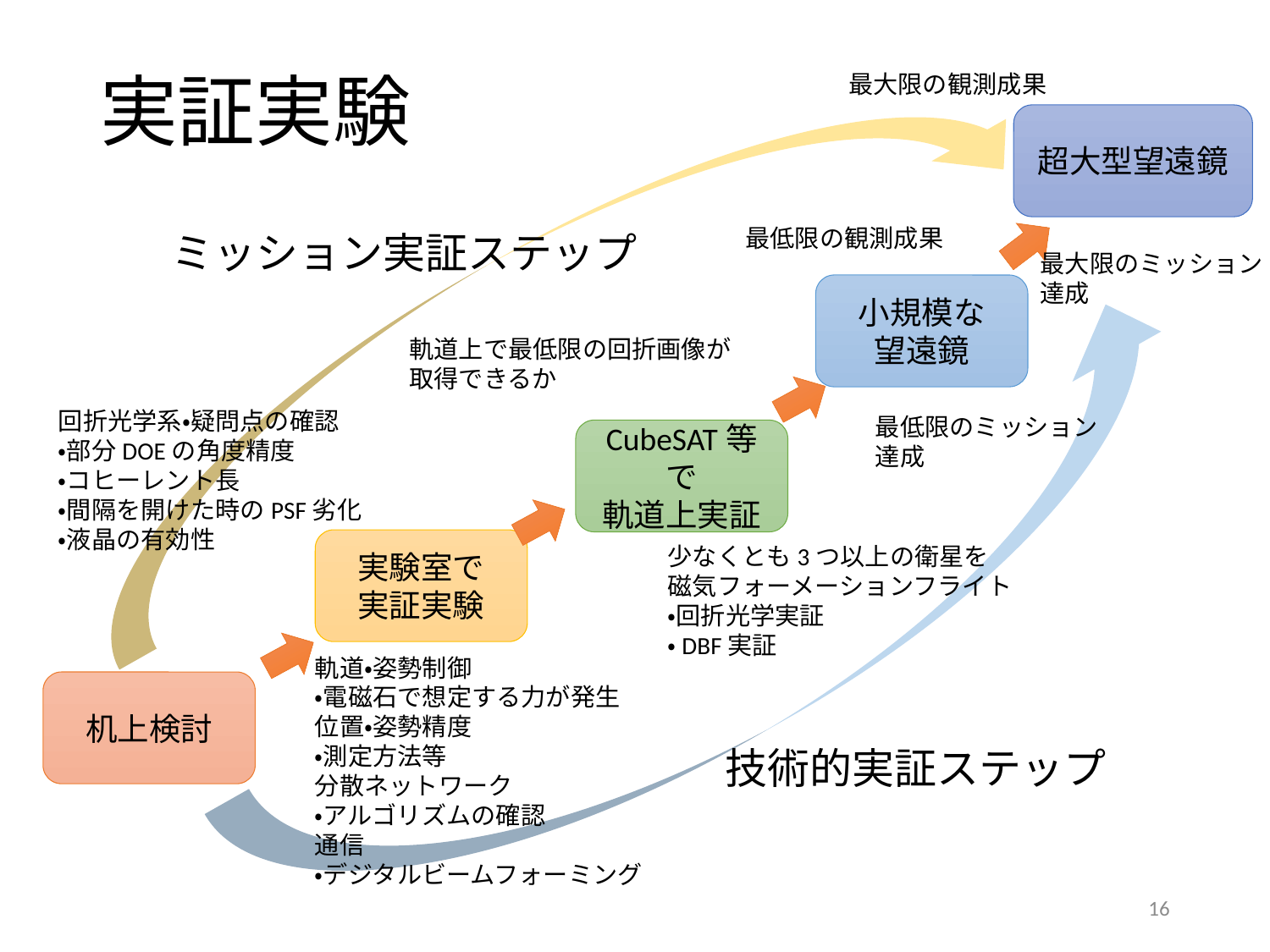

# 実証実験
最大限の観測成果

超大型望遠鏡
最低限の観測成果
ミッション実証ステップ

最大限のミッション達成
小規模な
望遠鏡
軌道上で最低限の回折画像が
取得できるか

回折光学系・疑問点の確認
・部分DOEの角度精度
・コヒーレント長
・間隔を開けた時のPSF劣化
・液晶の有効性
最低限のミッション達成
CubeSAT等で
軌道上実証

実験室で
実証実験
少なくとも3つ以上の衛星を
磁気フォーメーションフライト
・回折光学実証
・DBF実証

軌道・姿勢制御
・電磁石で想定する力が発生
位置・姿勢精度
・測定方法等
分散ネットワーク
・アルゴリズムの確認
通信
・デジタルビームフォーミング
机上検討
技術的実証ステップ
16